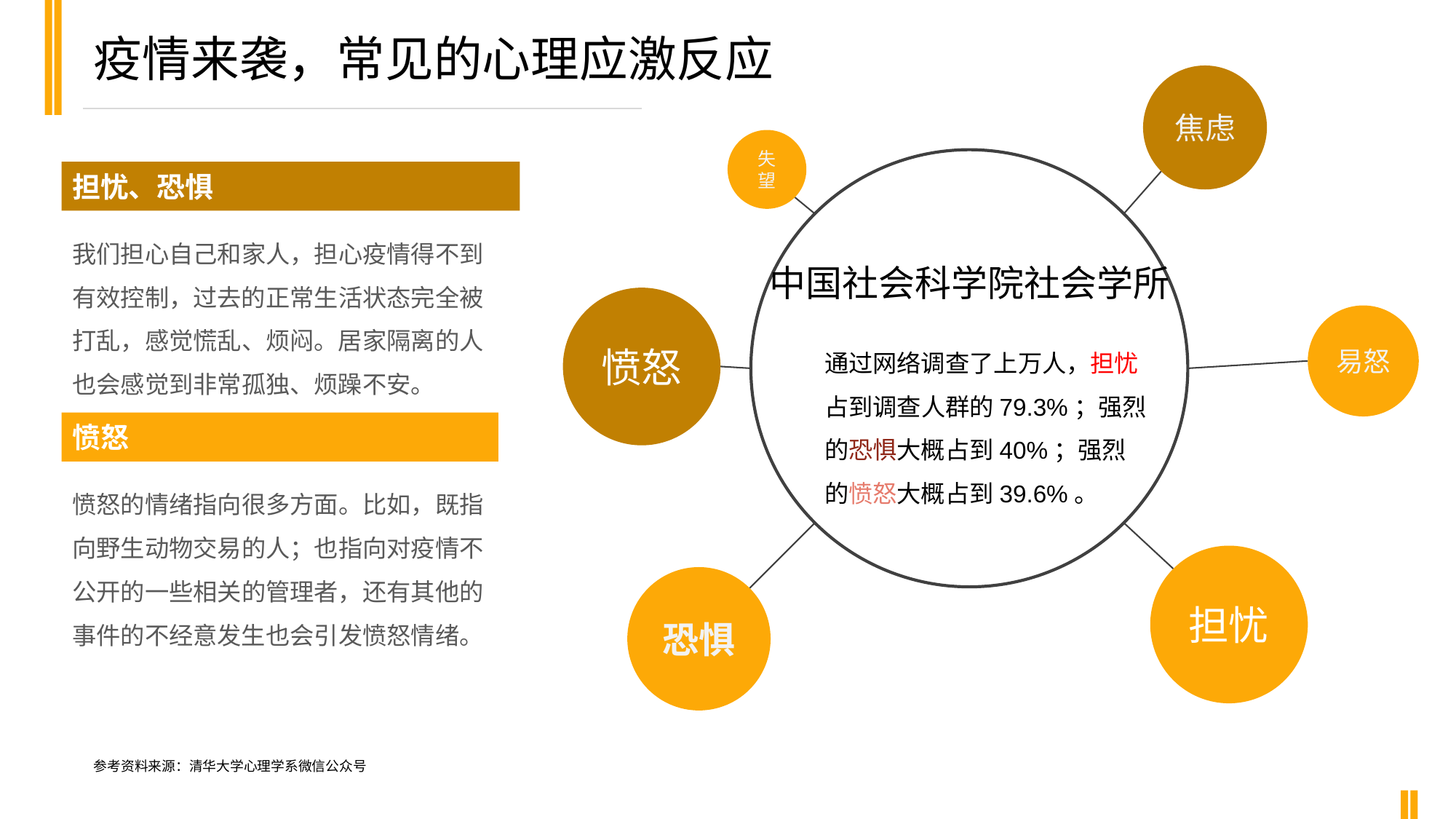

疫情来袭，常见的心理应激反应
焦虑
失望

担忧、恐惧
我们担心自己和家人，担心疫情得不到有效控制，过去的正常生活状态完全被打乱，感觉慌乱、烦闷。居家隔离的人也会感觉到非常孤独、烦躁不安。
中国社会科学院社会学所
愤怒
易怒
通过网络调查了上万人，担忧占到调查人群的79.3%；强烈的恐惧大概占到40%；强烈的愤怒大概占到39.6%。
愤怒
愤怒的情绪指向很多方面。比如，既指向野生动物交易的人；也指向对疫情不公开的一些相关的管理者，还有其他的事件的不经意发生也会引发愤怒情绪。
担忧
恐惧
参考资料来源：清华大学心理学系微信公众号